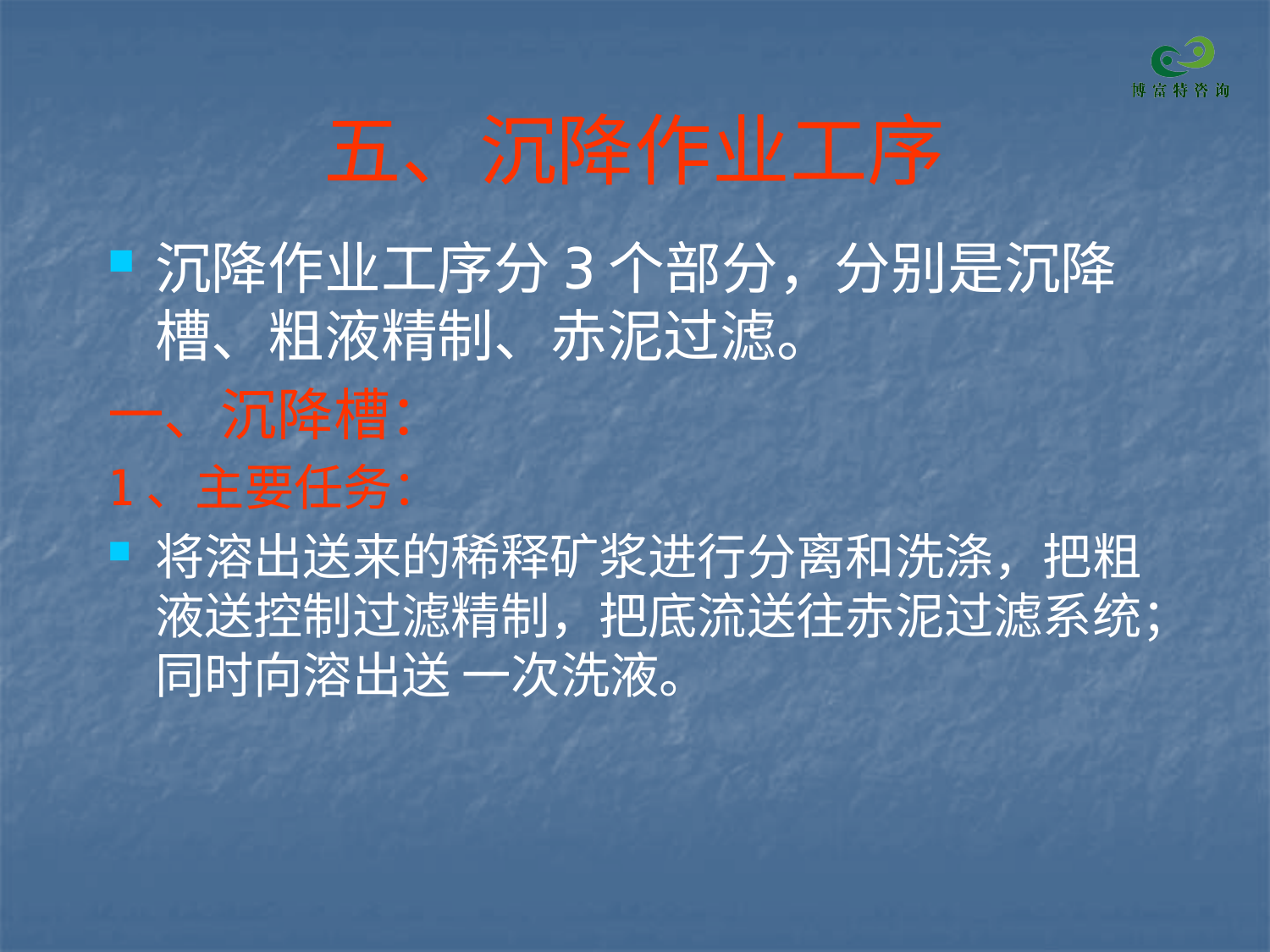

# 五、沉降作业工序
沉降作业工序分3个部分，分别是沉降槽、粗液精制、赤泥过滤。
一、沉降槽：
1、主要任务：
将溶出送来的稀释矿浆进行分离和洗涤，把粗液送控制过滤精制，把底流送往赤泥过滤系统；同时向溶出送 一次洗液。